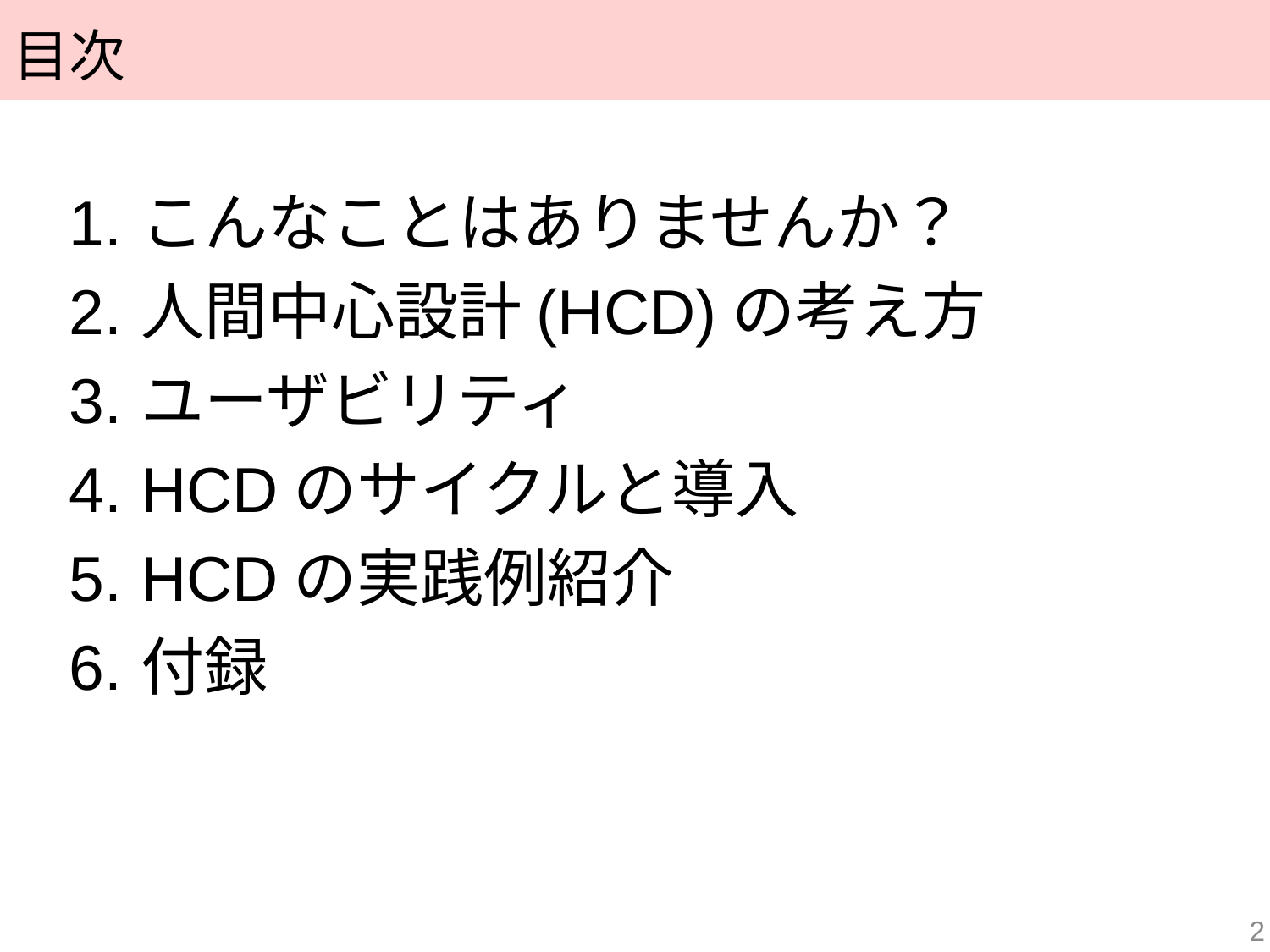

# 目次
こんなことはありませんか？
人間中心設計(HCD)の考え方
ユーザビリティ
HCDのサイクルと導入
HCDの実践例紹介
付録

2